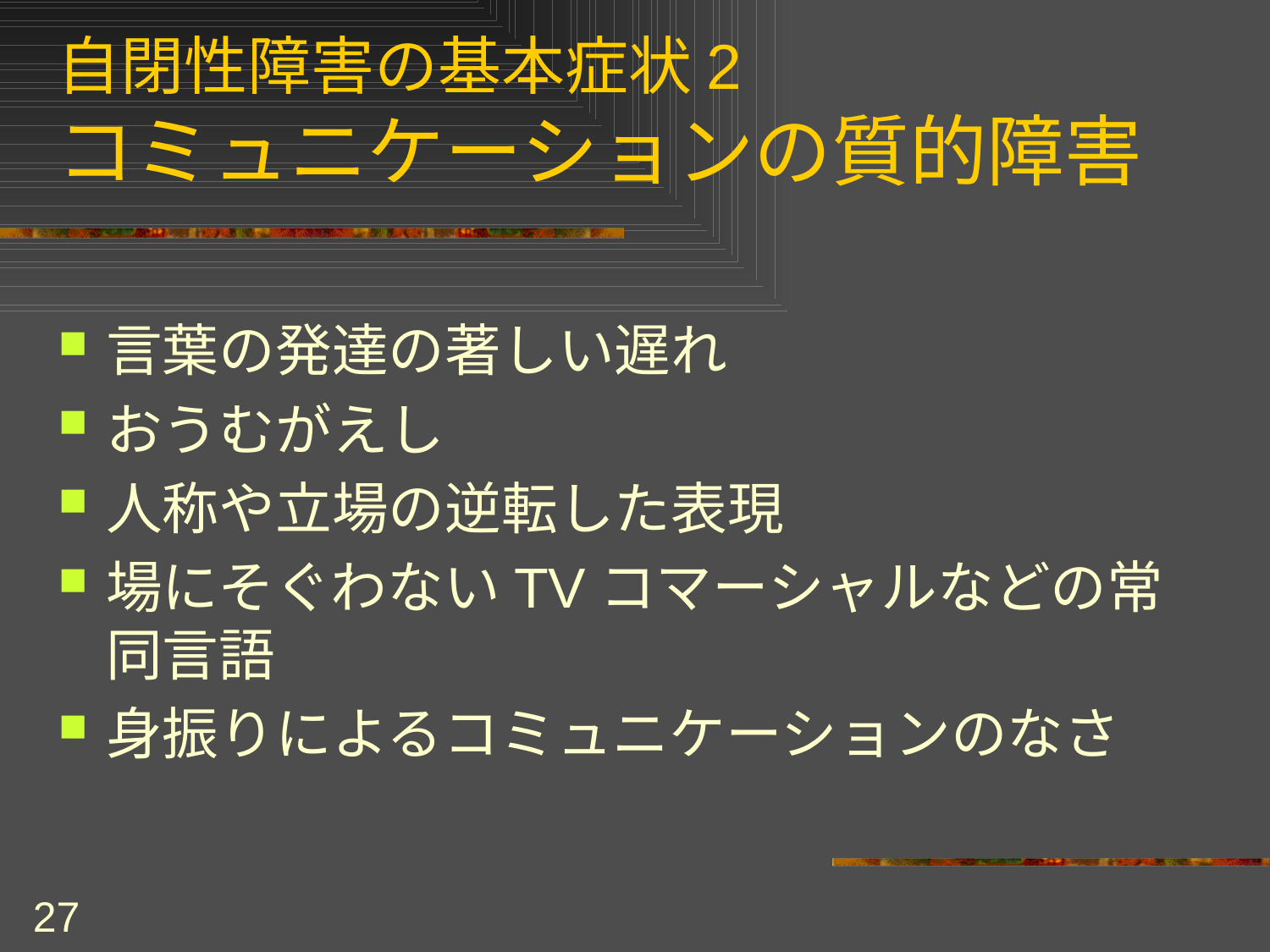

# 自閉性障害の基本症状2 コミュニケーションの質的障害
言葉の発達の著しい遅れ
おうむがえし
人称や立場の逆転した表現
場にそぐわないTVコマーシャルなどの常同言語
身振りによるコミュニケーションのなさ
27